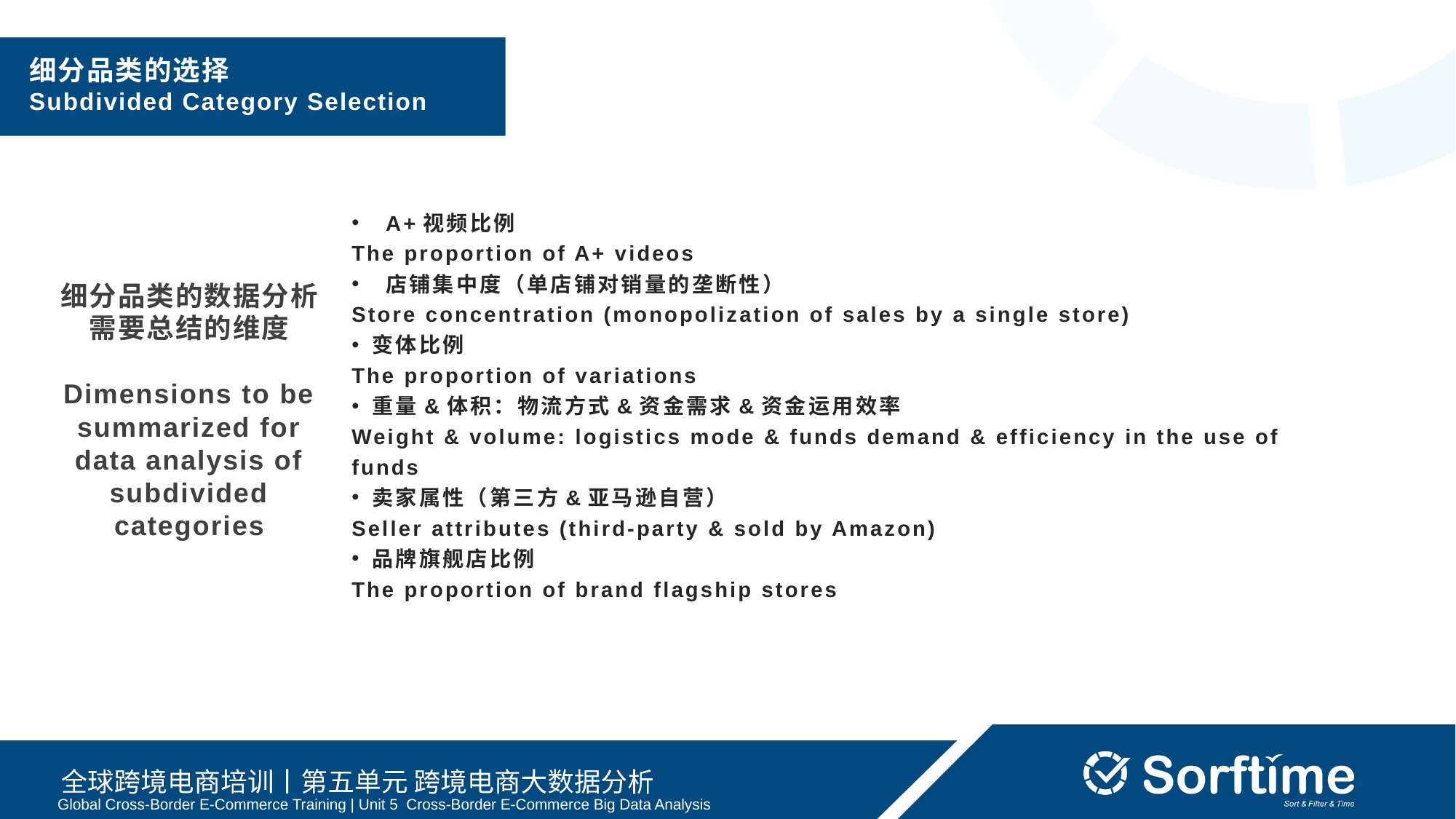

细分品类的选择
Subdivided Category Selection
A+视频比例
The proportion of A+ videos
店铺集中度（单店铺对销量的垄断性）
Store concentration (monopolization of sales by a single store)
变体比例
The proportion of variations
重量&体积：物流方式&资金需求&资金运用效率
Weight & volume: logistics mode & funds demand & efficiency in the use of funds
卖家属性（第三方&亚马逊自营）
Seller attributes (third-party & sold by Amazon)
品牌旗舰店比例
The proportion of brand flagship stores
细分品类的数据分析
需要总结的维度

Dimensions to be summarized for data analysis of subdivided categories
Global Cross-Border E-Commerce Training | Unit 5  Cross-Border E-Commerce Big Data Analysis